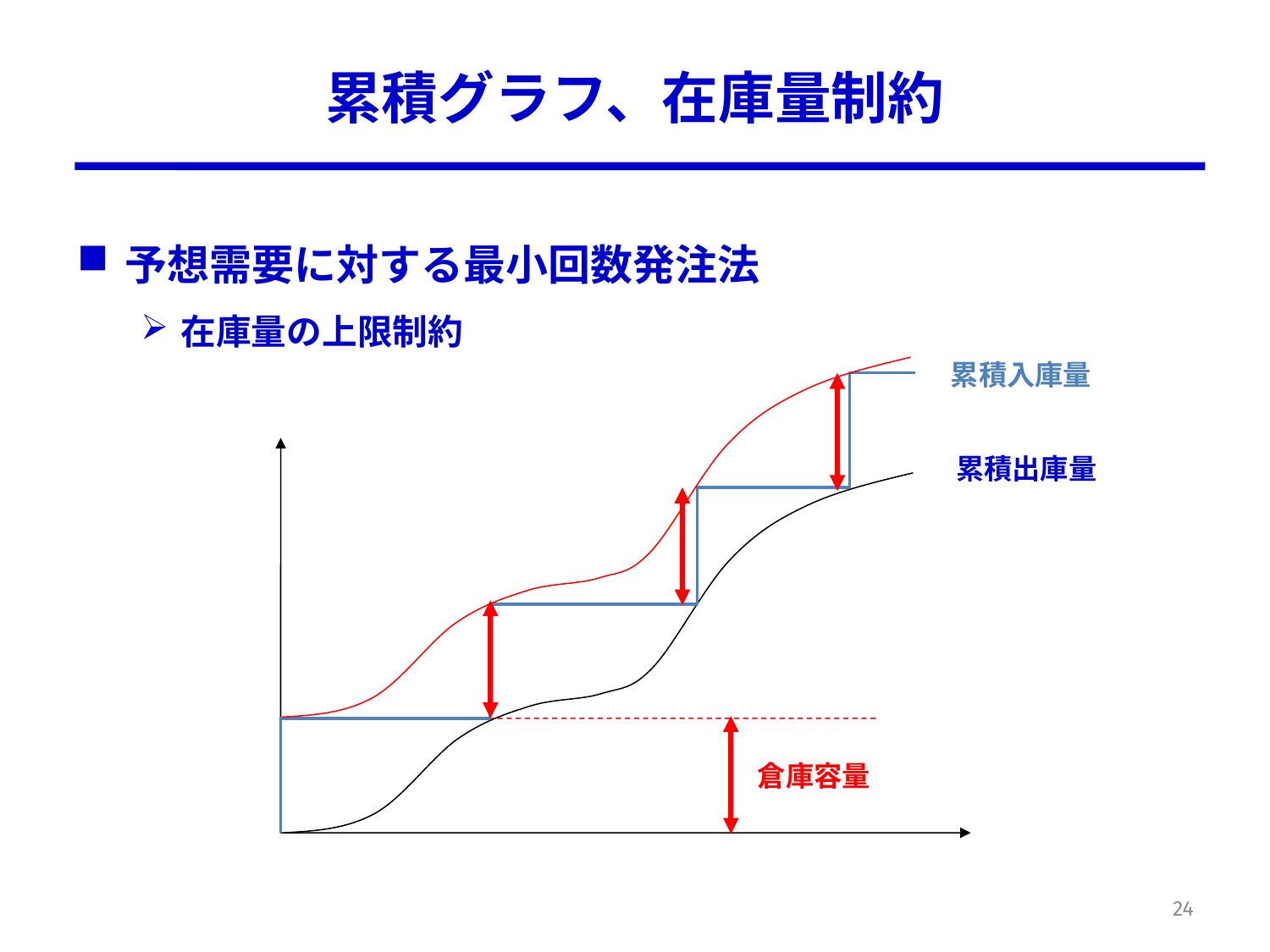

# 累積グラフ、在庫量制約
予想需要に対する最小回数発注法
在庫量の上限制約
累積入庫量

累積出庫量

倉庫容量

24